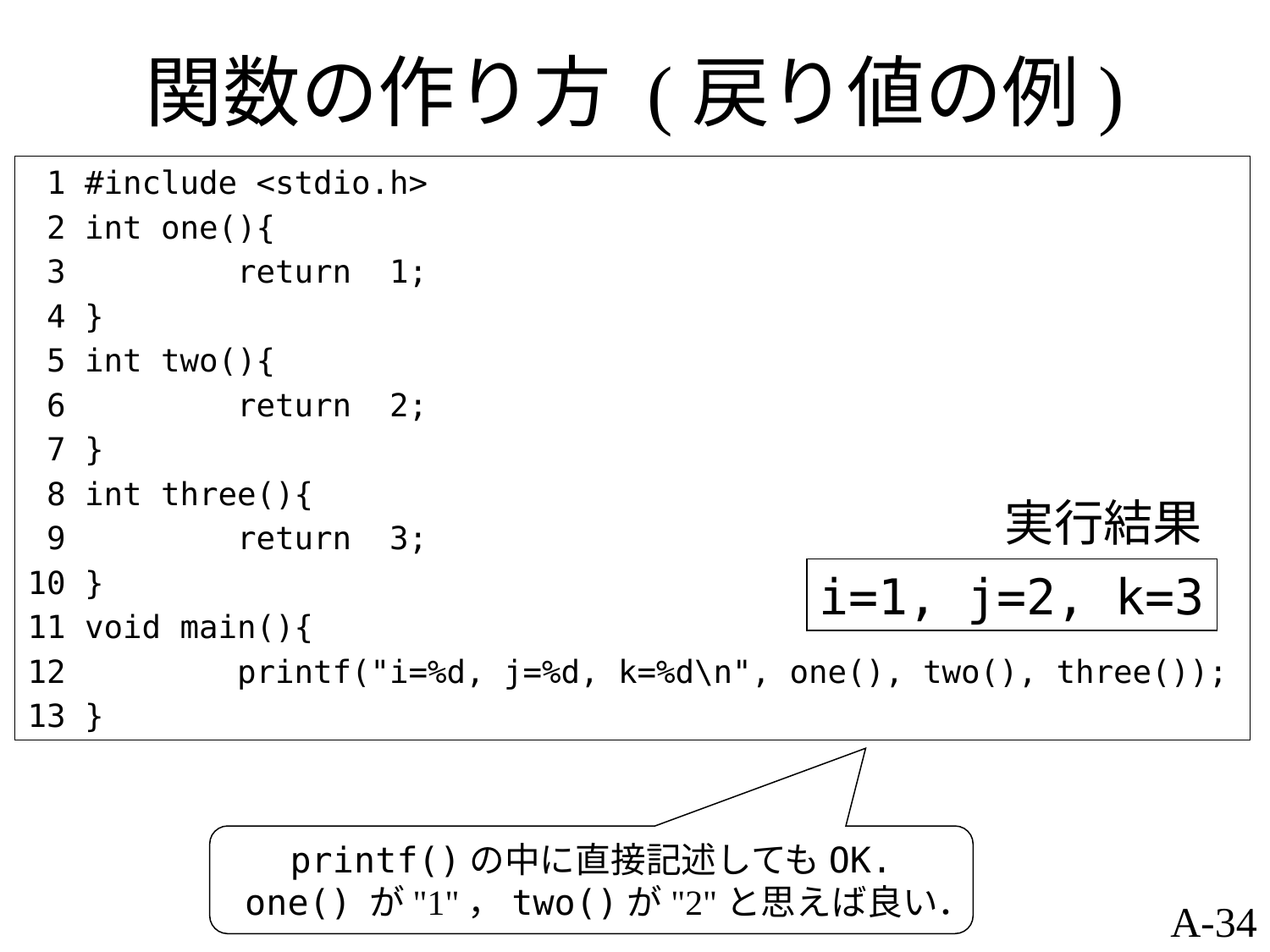

# 関数の作り方 (戻り値の例)
 1 #include <stdio.h>
 2 int one(){
 3         return  1;
 4 }
 5 int two(){
 6         return  2;
 7 }
 8 int three(){
 9         return  3;
10 }
11 void main(){
12         printf("i=%d, j=%d, k=%d\n", one(), two(), three());
13 }
実行結果
i=1, j=2, k=3
printf()の中に直接記述してもOK.
one() が"1"，two()が"2"と思えば良い．
A-34